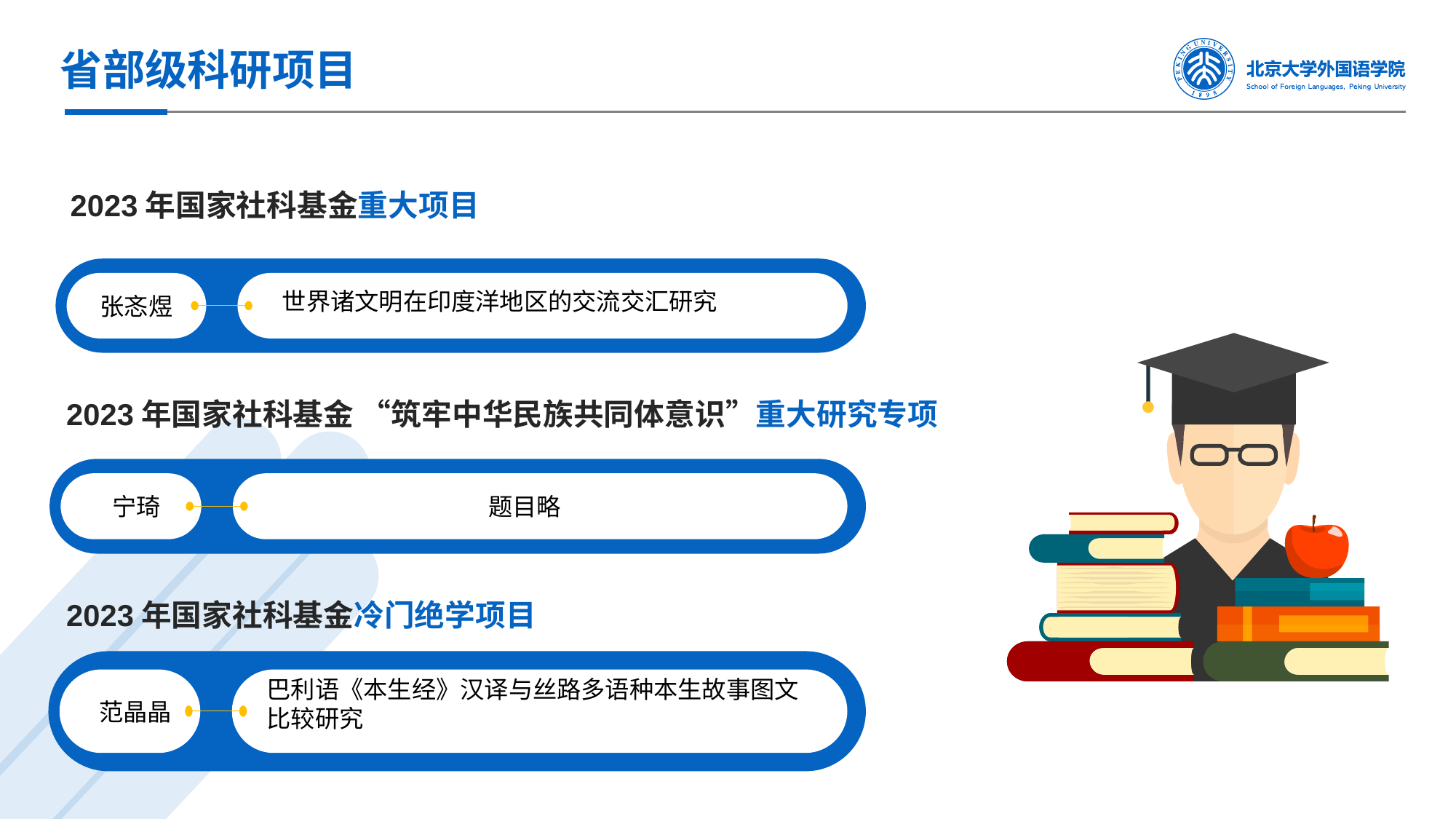

省部级科研项目

2023年国家社科基金重大项目

张忞煜

世界诸文明在印度洋地区的交流交汇研究

2023年国家社科基金 “筑牢中华民族共同体意识”重大研究专项

 宁琦

题目略
2023年国家社科基金冷门绝学项目

 范晶晶

巴利语《本生经》汉译与丝路多语种本生故事图文比较研究